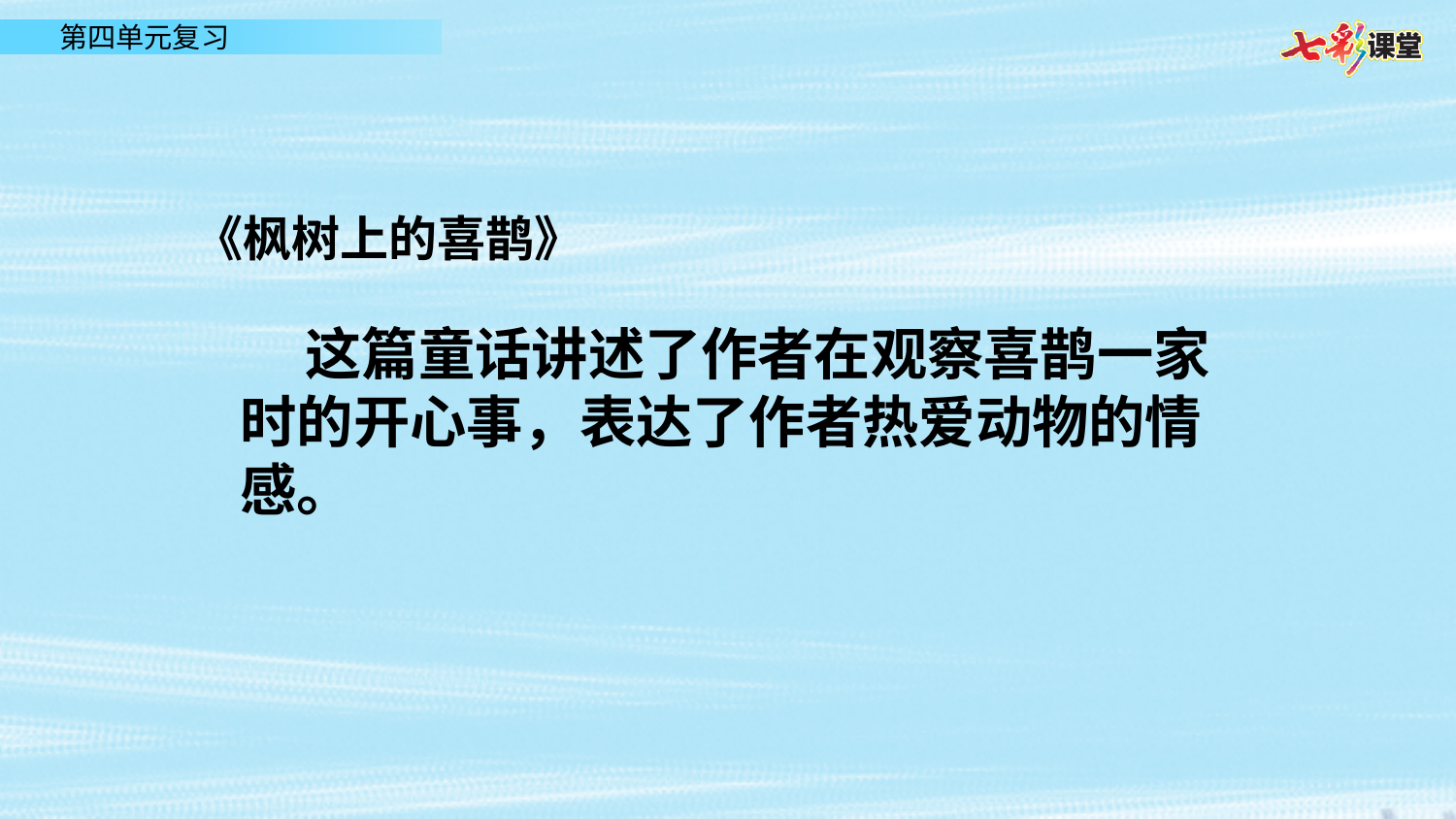

《枫树上的喜鹊》

    这篇童话讲述了作者在观察喜鹊一家时的开心事，表达了作者热爱动物的情感。